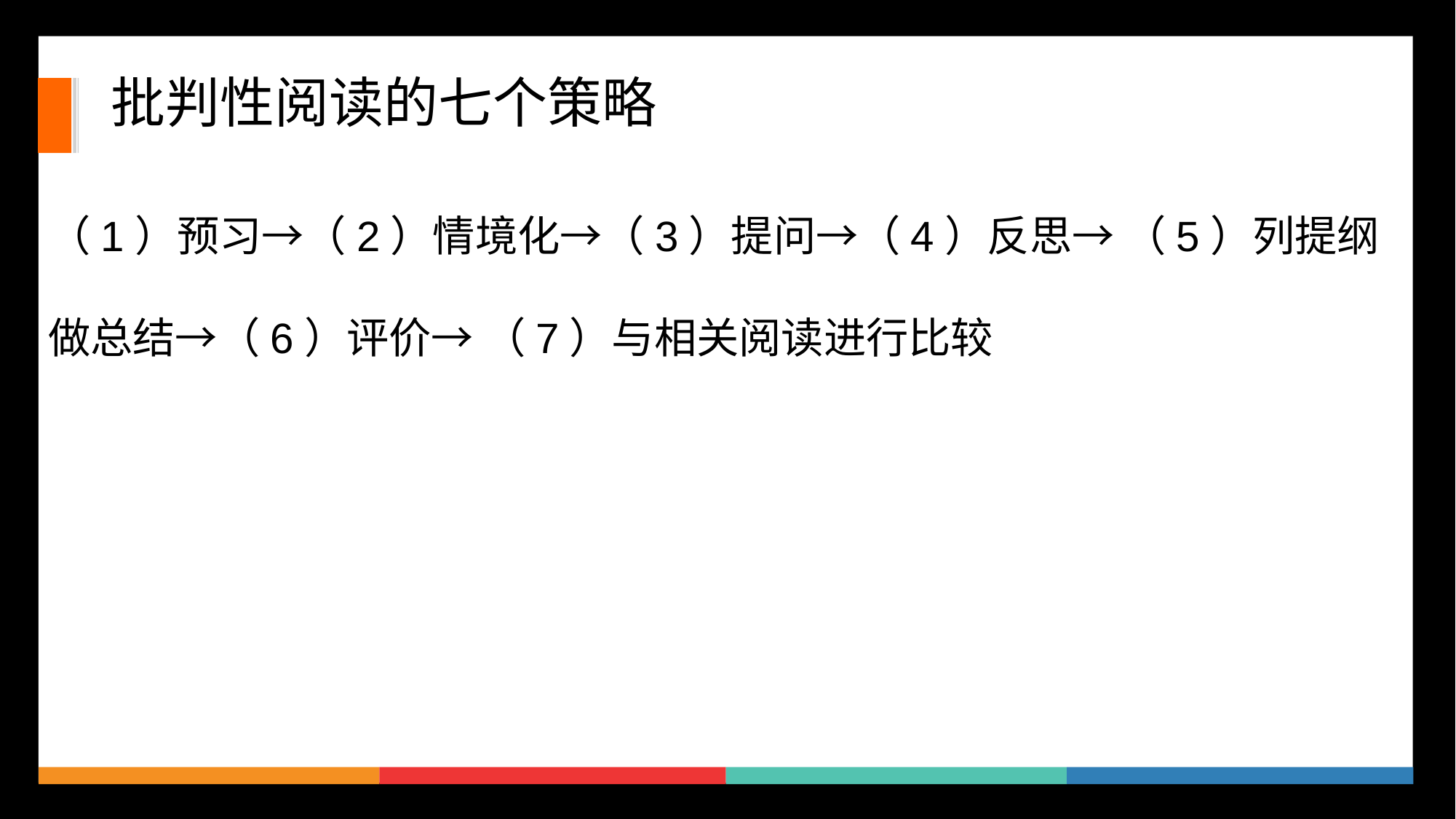

# 批判性阅读的七个策略

（1）预习→（2）情境化→（3）提问→（4）反思→ （5）列提纲做总结→（6）评价→ （7）与相关阅读进行比较